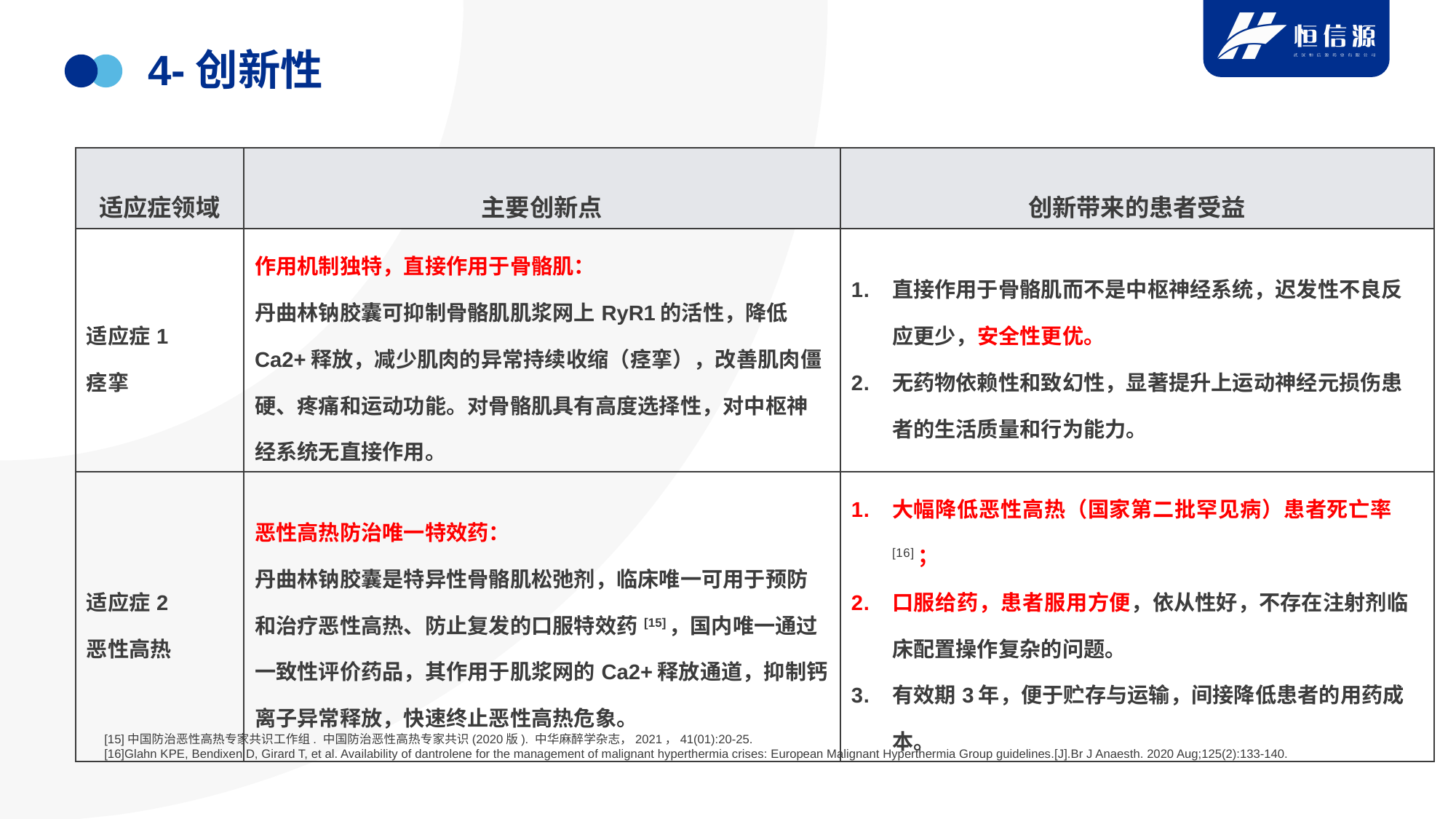

# 4-创新性
| 适应症领域 | 主要创新点 | 创新带来的患者受益 |
| --- | --- | --- |
| 适应症1 痉挛 | 作用机制独特，直接作用于骨骼肌： 丹曲林钠胶囊可抑制骨骼肌肌浆网上RyR1的活性，降低Ca2+释放，减少肌肉的异常持续收缩（痉挛），改善肌肉僵硬、疼痛和运动功能。对骨骼肌具有高度选择性，对中枢神经系统无直接作用。 | 直接作用于骨骼肌而不是中枢神经系统，迟发性不良反应更少，安全性更优。 无药物依赖性和致幻性，显著提升上运动神经元损伤患者的生活质量和行为能力。 |
| 适应症2 恶性高热 | 恶性高热防治唯一特效药： 丹曲林钠胶囊是特异性骨骼肌松弛剂，临床唯一可用于预防和治疗恶性高热、防止复发的口服特效药[15]，国内唯一通过一致性评价药品，其作用于肌浆网的Ca2+释放通道，抑制钙离子异常释放，快速终止恶性高热危象。 | 大幅降低恶性高热（国家第二批罕见病）患者死亡率[16]； 口服给药，患者服用方便，依从性好，不存在注射剂临床配置操作复杂的问题。 有效期3年，便于贮存与运输，间接降低患者的用药成本。 |
[15]中国防治恶性高热专家共识工作组. 中国防治恶性高热专家共识(2020版). 中华麻醉学杂志，2021，41(01):20-25.
[16]Glahn KPE, Bendixen D, Girard T, et al. Availability of dantrolene for the management of malignant hyperthermia crises: European Malignant Hyperthermia Group guidelines.[J].Br J Anaesth. 2020 Aug;125(2):133-140.